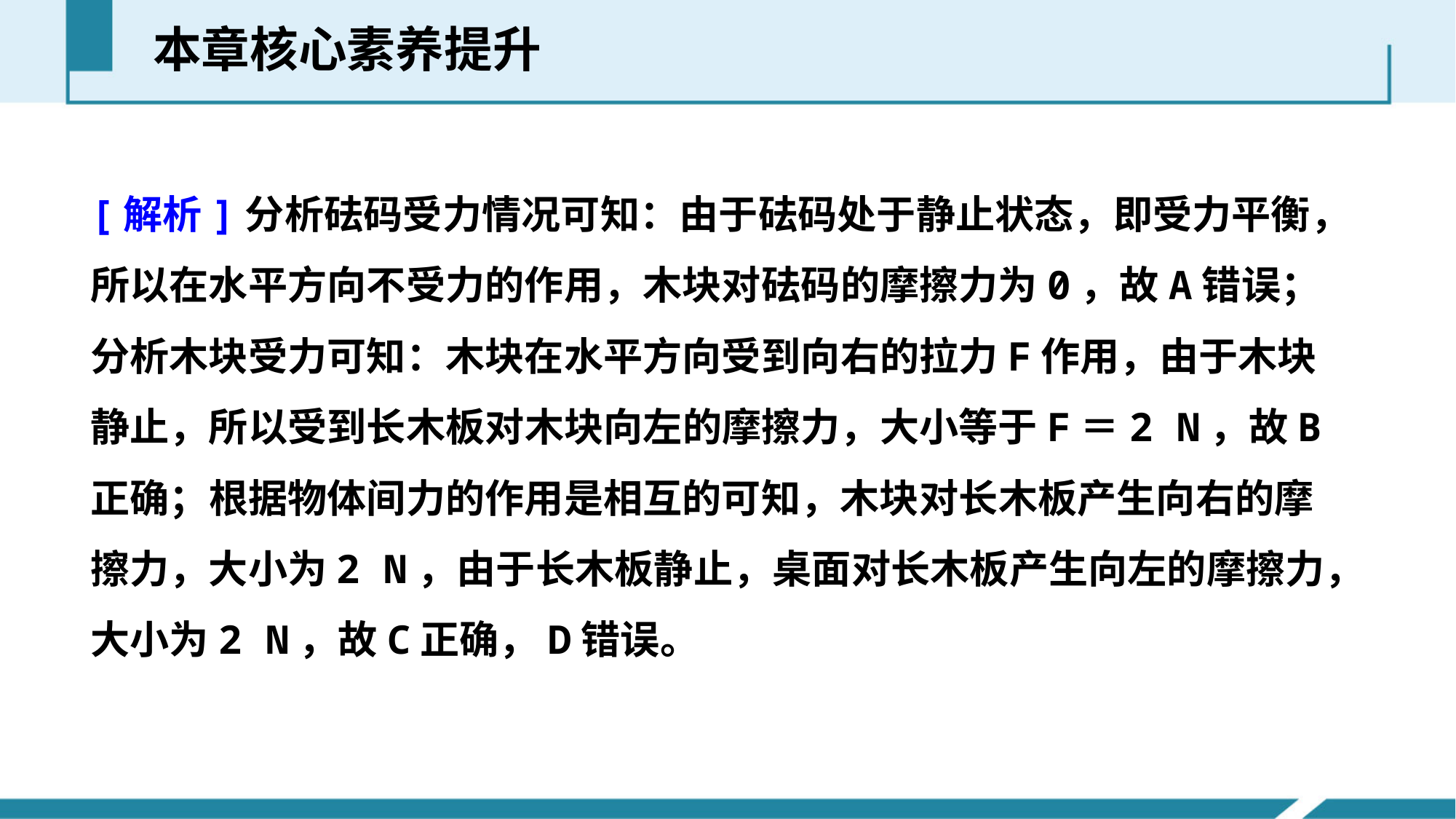

本章核心素养提升
[解析]分析砝码受力情况可知：由于砝码处于静止状态，即受力平衡，所以在水平方向不受力的作用，木块对砝码的摩擦力为0，故A错误；分析木块受力可知：木块在水平方向受到向右的拉力F作用，由于木块静止，所以受到长木板对木块向左的摩擦力，大小等于F＝2 N，故B正确；根据物体间力的作用是相互的可知，木块对长木板产生向右的摩擦力，大小为2 N，由于长木板静止，桌面对长木板产生向左的摩擦力，大小为2 N，故C正确，D错误。